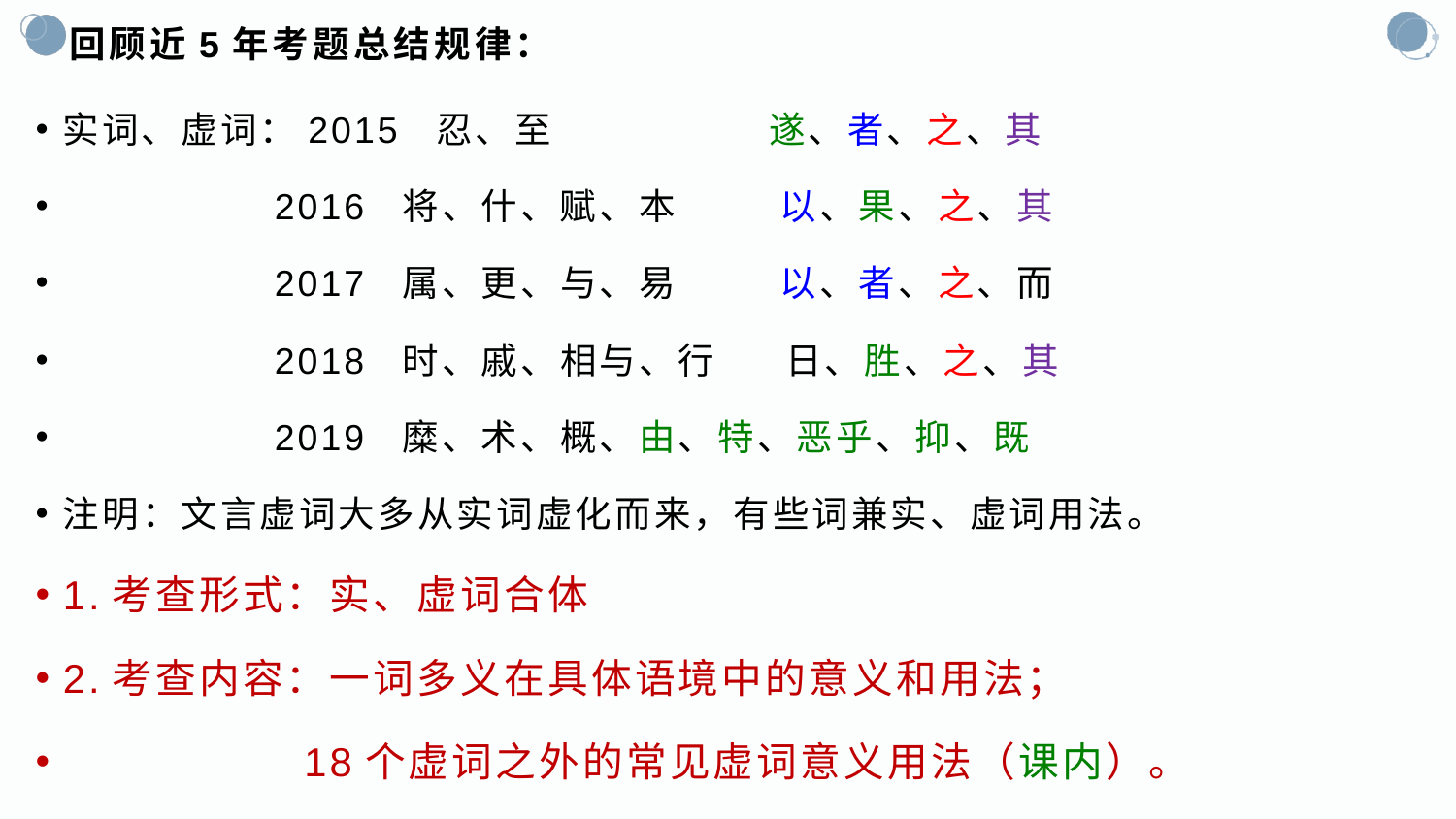

# 回顾近5年考题总结规律：
实词、虚词：2015  忍、至                   遂、者、之、其
                2016  将、什、赋、本         以、果、之、其
                2017  属、更、与、易         以、者、之、而
                2018  时、戚、相与、行      日、胜、之、其
                2019  糜、术、概、由、特、恶乎、抑、既
注明：文言虚词大多从实词虚化而来，有些词兼实、虚词用法。
1.考查形式：实、虚词合体
2.考查内容：一词多义在具体语境中的意义和用法；
                 18个虚词之外的常见虚词意义用法（课内）。